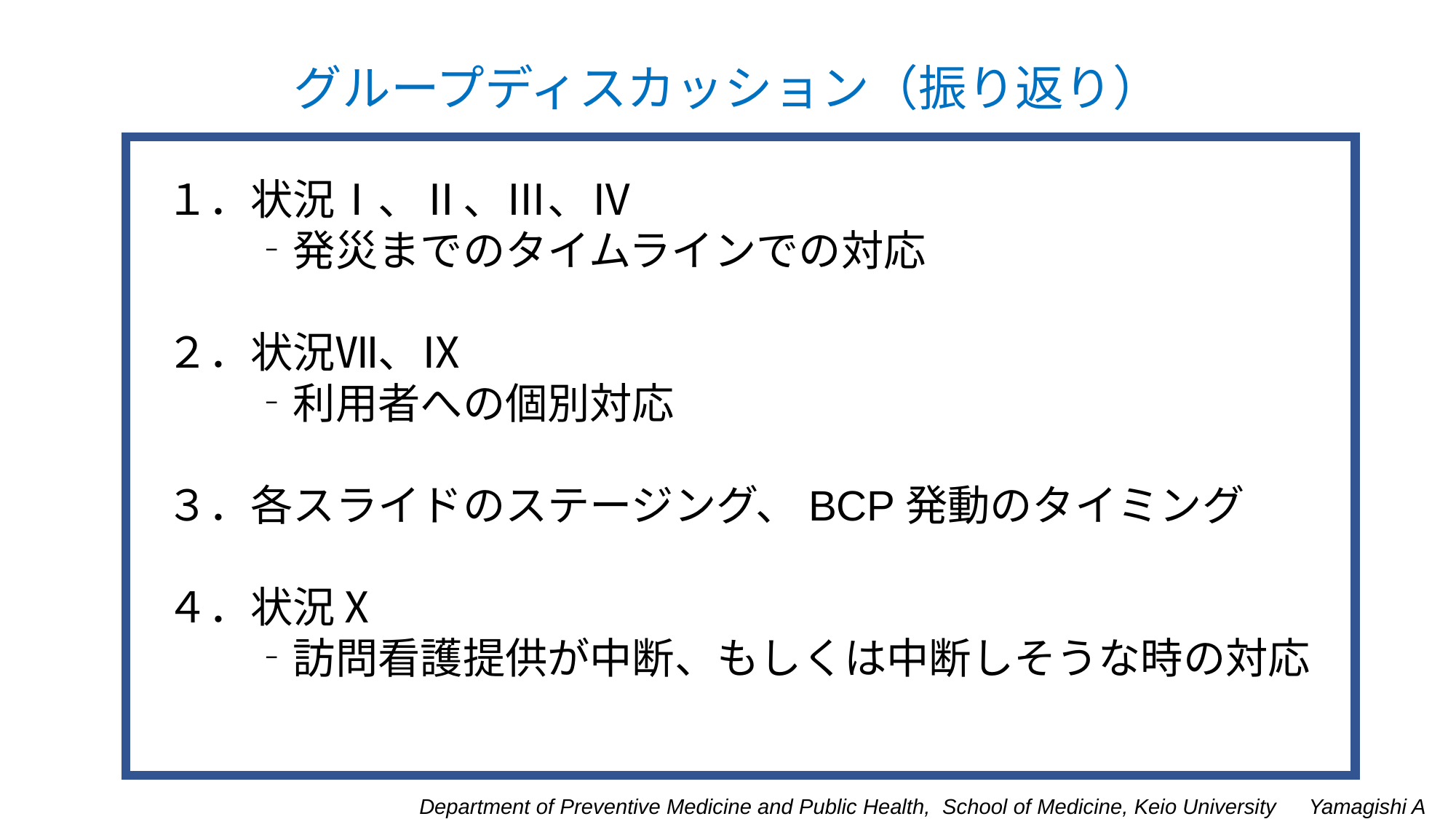

# グループディスカッション（振り返り）

１．状況Ⅰ、Ⅱ、Ⅲ、Ⅳ
　　‐発災までのタイムラインでの対応

２．状況Ⅶ、Ⅸ
　　‐利用者への個別対応

３．各スライドのステージング、BCP発動のタイミング

４．状況Ⅹ
　　‐訪問看護提供が中断、もしくは中断しそうな時の対応

Department of Preventive Medicine and Public Health,  School of Medicine, Keio University　Yamagishi A